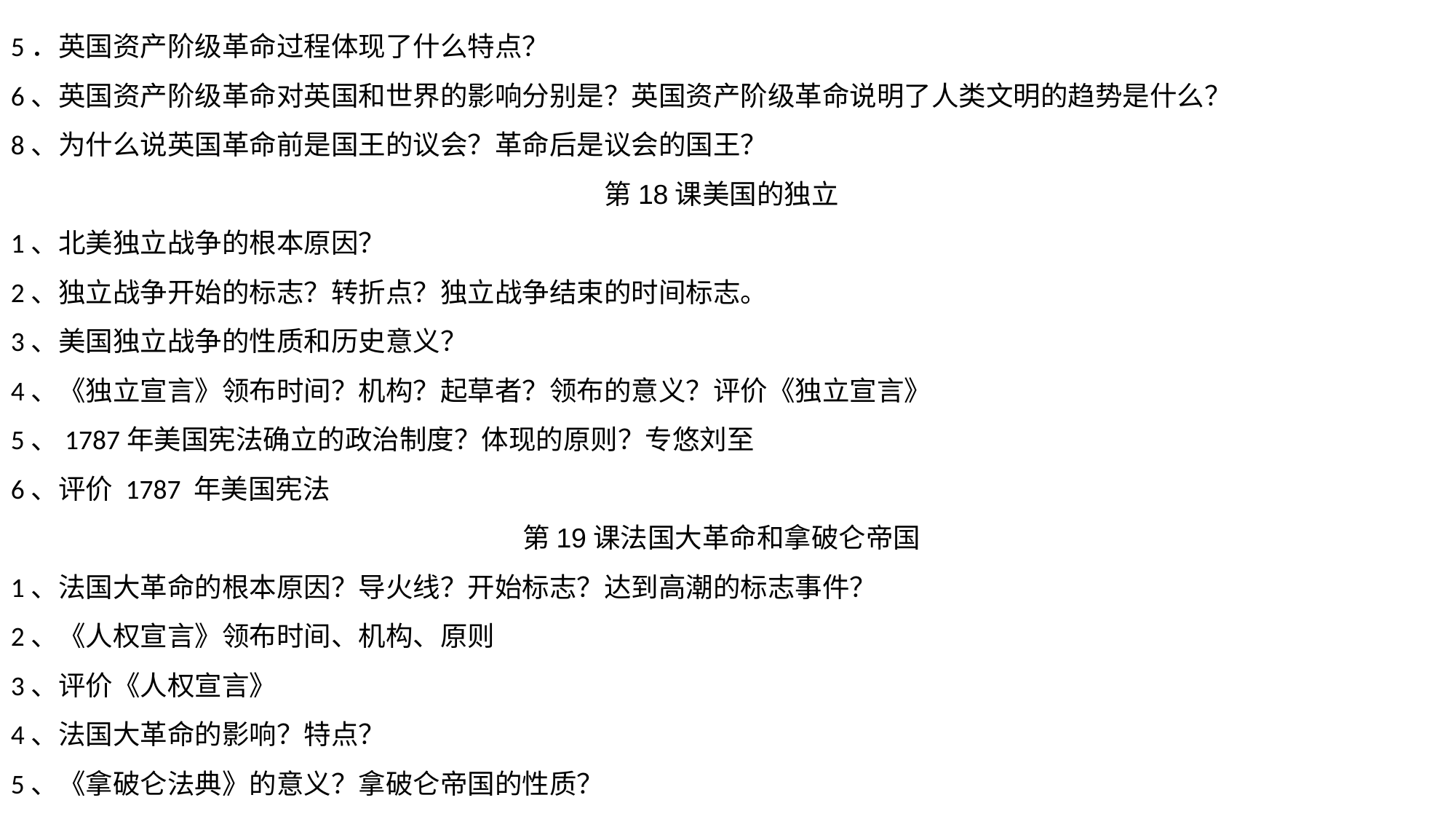

5．英国资产阶级革命过程体现了什么特点？
6、英国资产阶级革命对英国和世界的影响分别是？英国资产阶级革命说明了人类文明的趋势是什么？
8、为什么说英国革命前是国王的议会？革命后是议会的国王？
第18课美国的独立
1、北美独立战争的根本原因？
2、独立战争开始的标志？转折点？独立战争结束的时间标志。
3、美国独立战争的性质和历史意义？
4、《独立宣言》领布时间？机构？起草者？领布的意义？评价《独立宣言》
5、1787年美国宪法确立的政治制度？体现的原则？专悠刘至
6、评价 1787 年美国宪法
第19课法国大革命和拿破仑帝国
1、法国大革命的根本原因？导火线？开始标志？达到高潮的标志事件？
2、《人权宣言》领布时间、机构、原则
3、评价《人权宣言》
4、法国大革命的影响？特点？
5、《拿破仑法典》的意义？拿破仑帝国的性质？